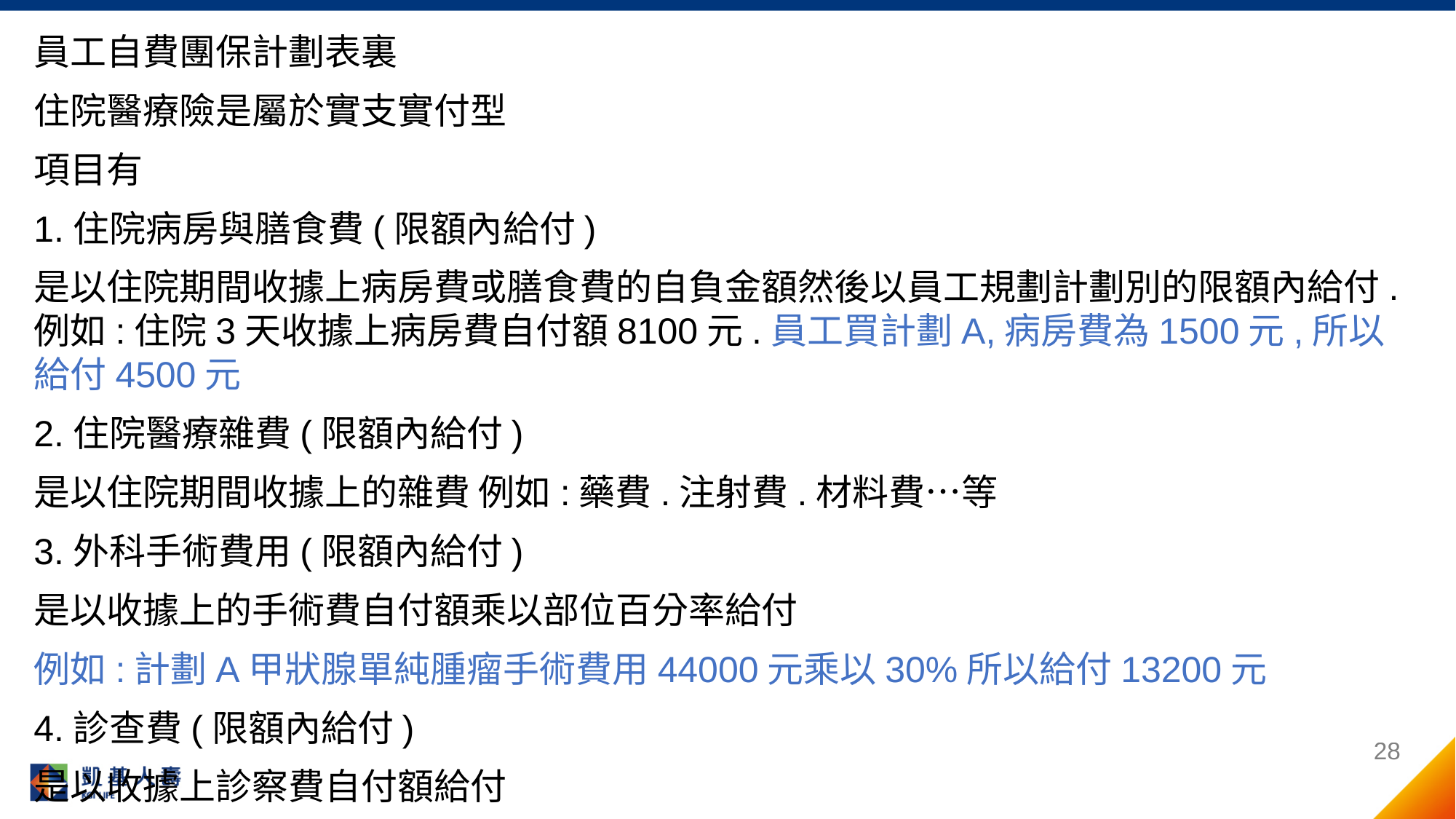

員工自費團保計劃表裏
住院醫療險是屬於實支實付型
項目有
1.住院病房與膳食費(限額內給付)
是以住院期間收據上病房費或膳食費的自負金額然後以員工規劃計劃別的限額內給付. 例如:住院3天收據上病房費自付額8100元.員工買計劃A,病房費為1500元,所以給付4500元
2.住院醫療雜費(限額內給付)
是以住院期間收據上的雜費 例如:藥費.注射費.材料費…等
3.外科手術費用(限額內給付)
是以收據上的手術費自付額乘以部位百分率給付
例如:計劃A甲狀腺單純腫瘤手術費用44000元乘以30%所以給付13200元
4.診查費(限額內給付)
是以收據上診察費自付額給付